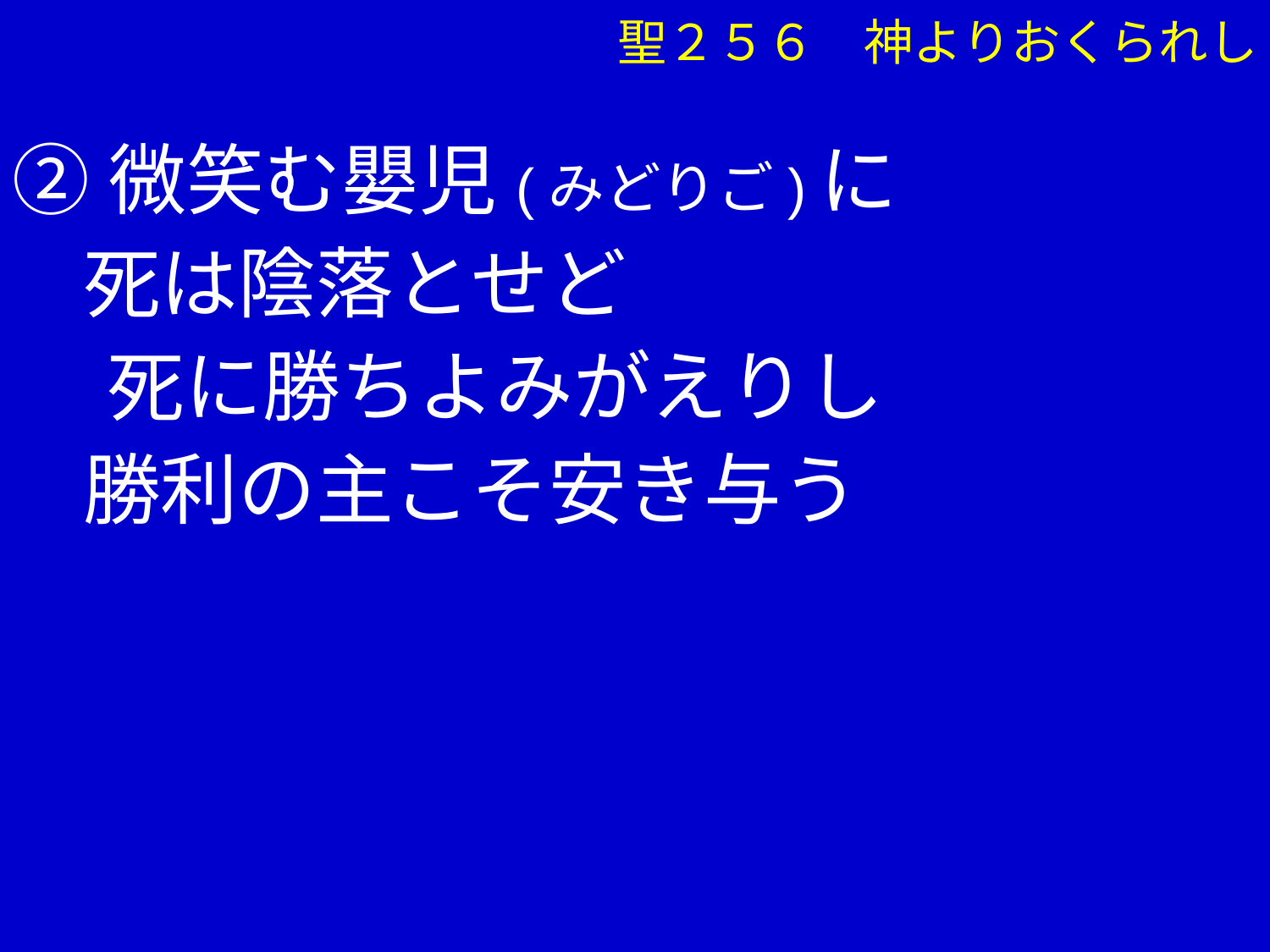

聖２５６　神よりおくられし
②微笑む嬰児(みどりご)に
   死は陰落とせど
　 死に勝ちよみがえりし
   勝利の主こそ安き与う